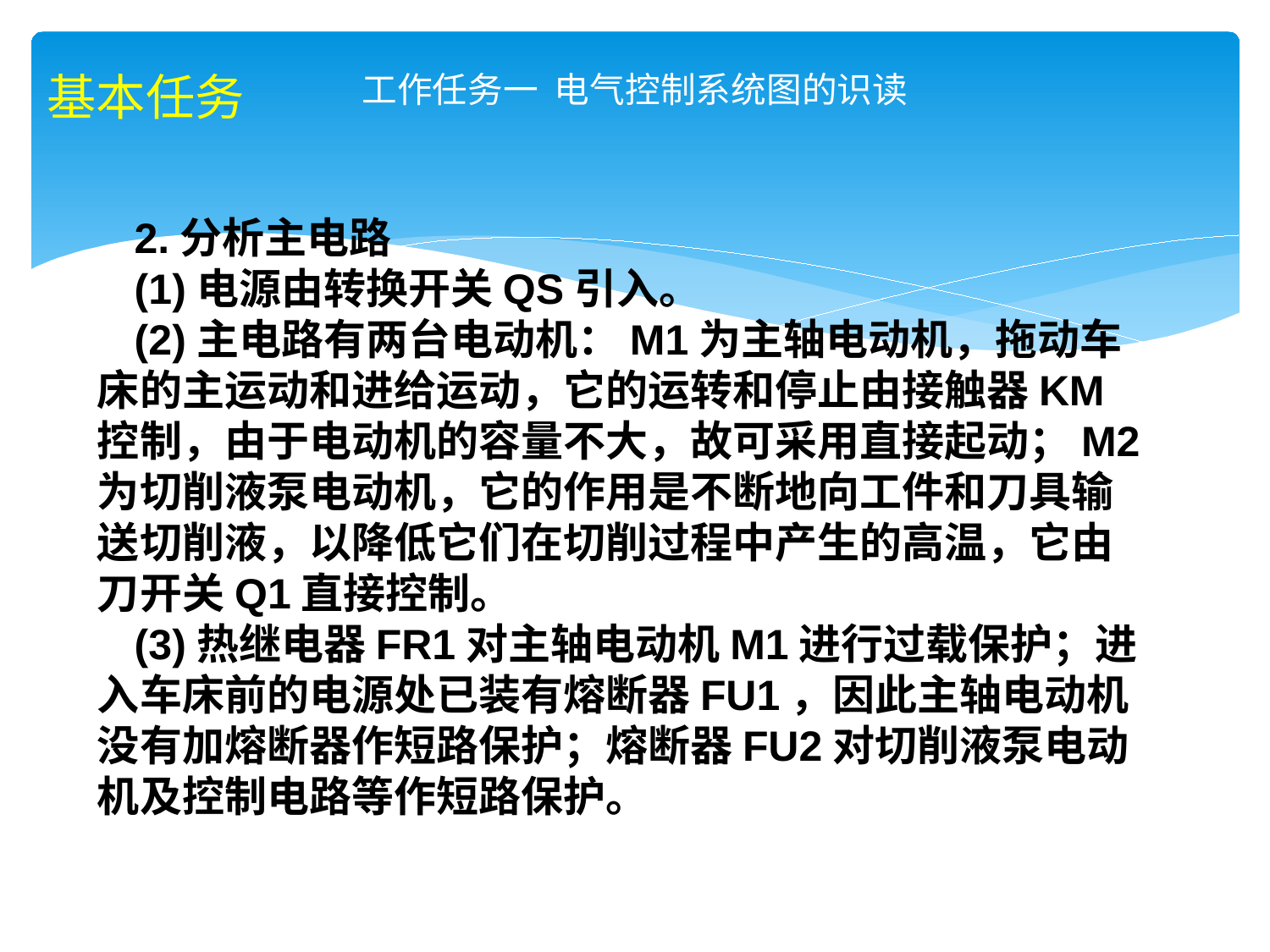

# 工作任务一  电气控制系统图的识读
基本任务
2.分析主电路
(1)电源由转换开关QS引入。
(2)主电路有两台电动机：M1为主轴电动机，拖动车床的主运动和进给运动，它的运转和停止由接触器KM控制，由于电动机的容量不大，故可采用直接起动；M2为切削液泵电动机，它的作用是不断地向工件和刀具输送切削液，以降低它们在切削过程中产生的高温，它由刀开关Q1直接控制。
(3)热继电器FR1对主轴电动机M1进行过载保护；进入车床前的电源处已装有熔断器FU1，因此主轴电动机没有加熔断器作短路保护；熔断器FU2对切削液泵电动机及控制电路等作短路保护。